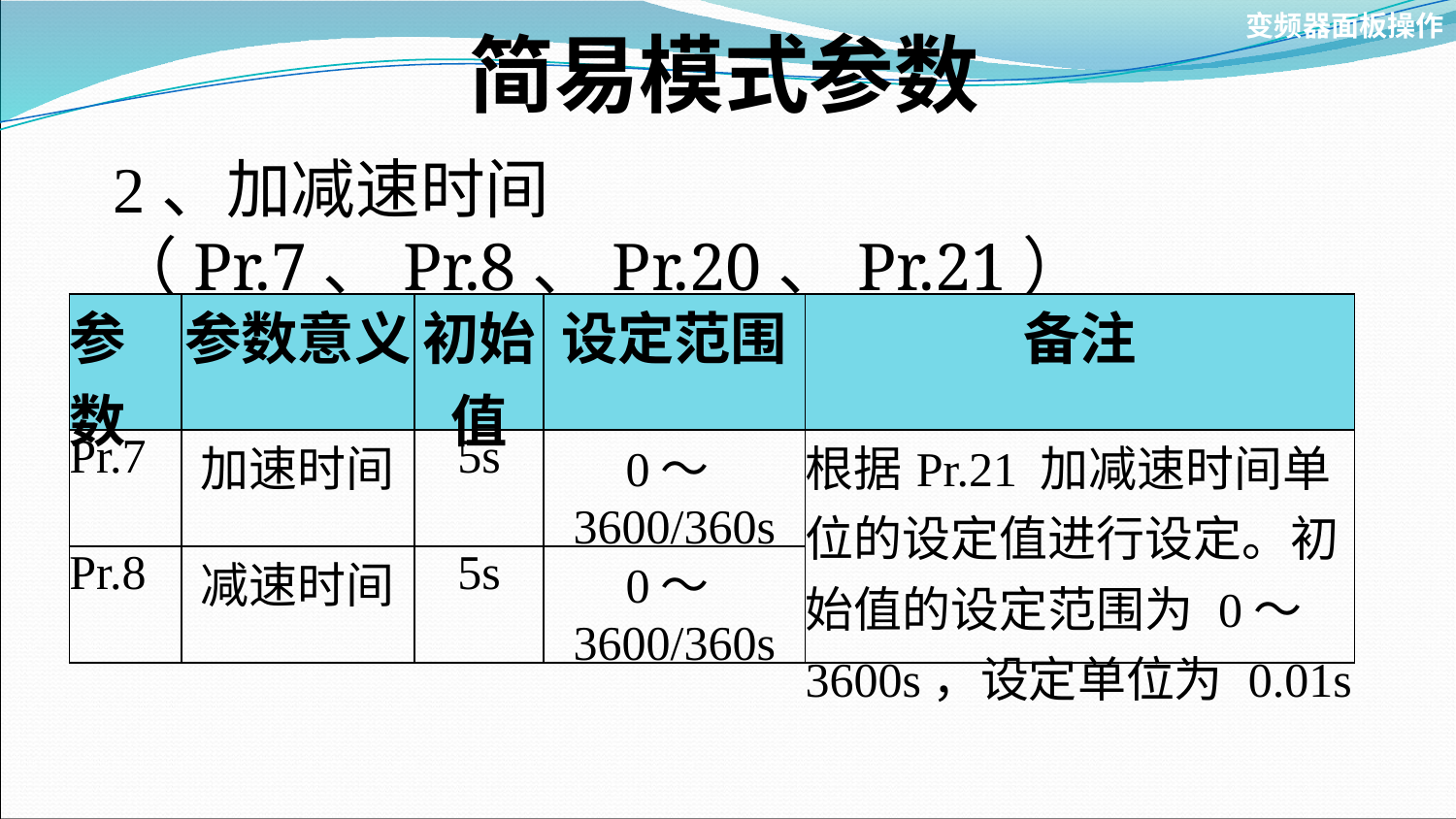

变频器面板操作
简易模式参数
2、加减速时间（Pr.7、Pr.8、Pr.20、Pr.21）
| 参数 | 参数意义 | 初始值 | 设定范围 | 备注 |
| --- | --- | --- | --- | --- |
| Pr.7 | 加速时间 | 5s | 0～3600/360s | 根据Pr.21 加减速时间单位的设定值进行设定。初始值的设定范围为 0～3600s，设定单位为 0.01s |
| Pr.8 | 减速时间 | 5s | 0～3600/360s |  |
5